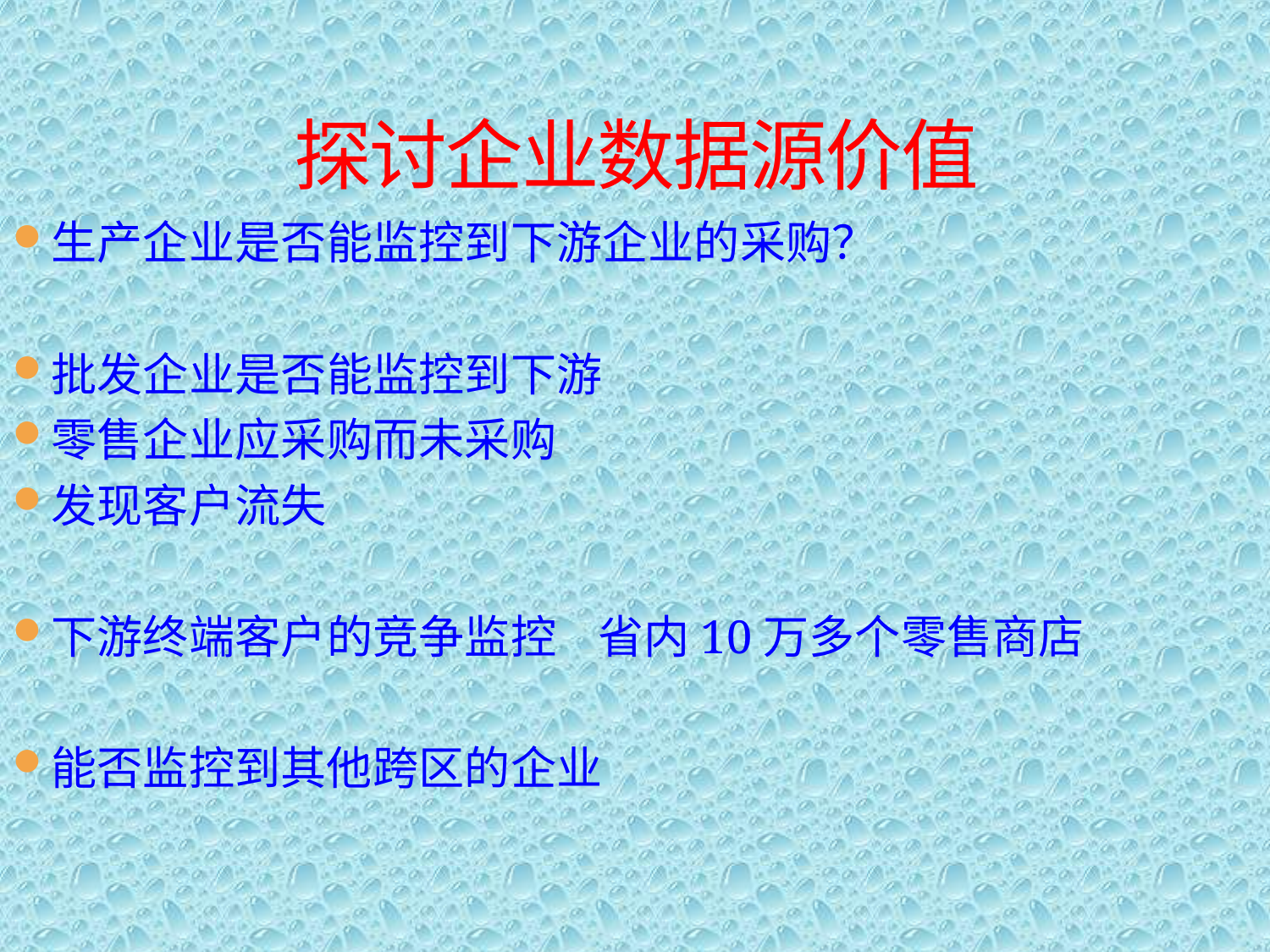

探讨企业数据源价值
生产企业是否能监控到下游企业的采购？

批发企业是否能监控到下游
零售企业应采购而未采购
发现客户流失

下游终端客户的竞争监控    省内10万多个零售商店

能否监控到其他跨区的企业